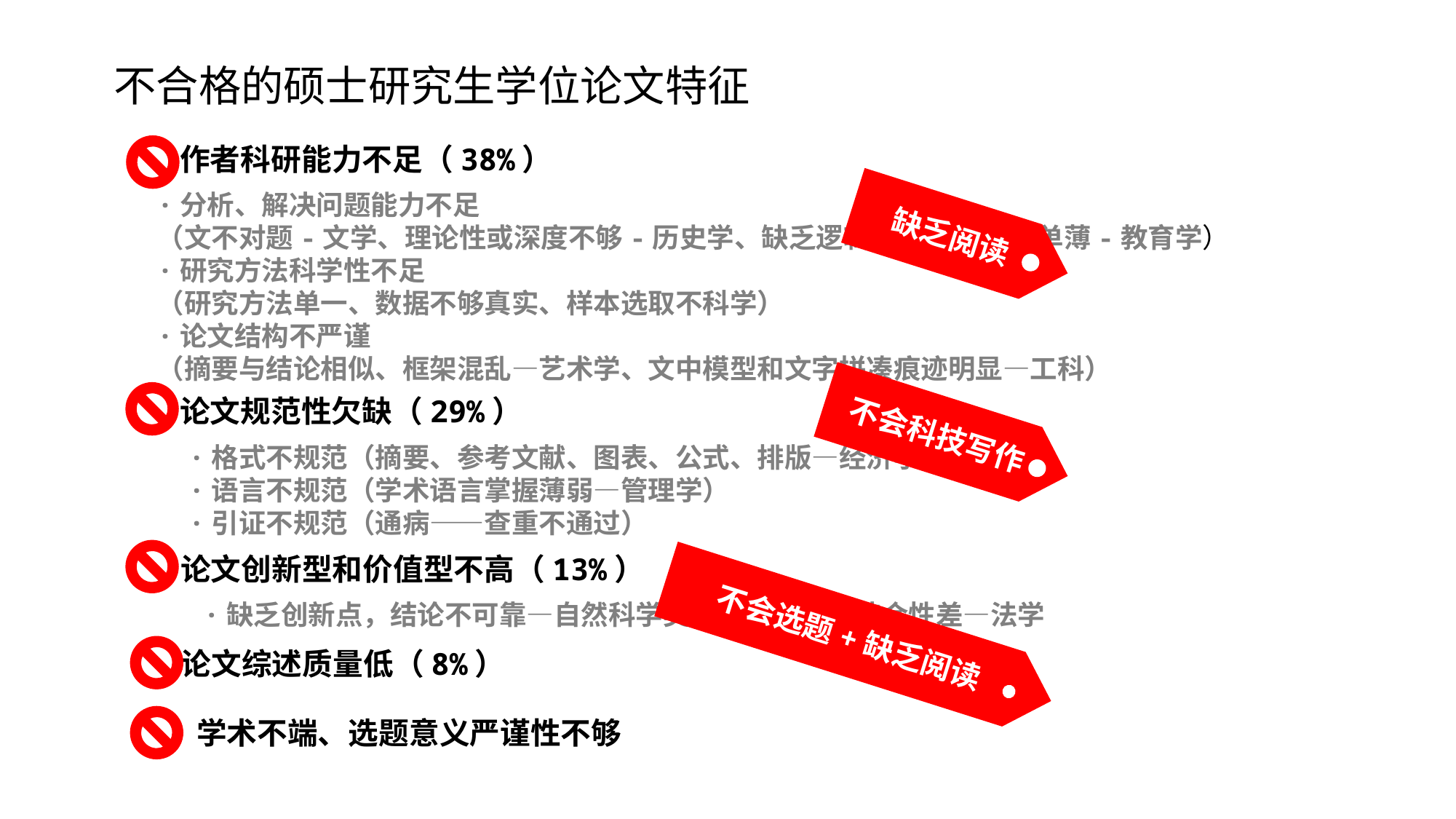

不合格的硕士研究生学位论文特征
作者科研能力不足（38%）

·分析、解决问题能力不足
（文不对题-文学、理论性或深度不够-历史学、缺乏逻辑-法学、论证单薄-教育学）
·研究方法科学性不足
（研究方法单一、数据不够真实、样本选取不科学）
·论文结构不严谨
（摘要与结论相似、框架混乱—艺术学、文中模型和文字拼凑痕迹明显—工科）
缺乏阅读

论文规范性欠缺（29%）
不会科技写作

·格式不规范（摘要、参考文献、图表、公式、排版—经济学）
·语言不规范（学术语言掌握薄弱—管理学）
·引证不规范（通病——查重不通过）

论文创新型和价值型不高（13%）
·缺乏创新点，结论不可靠—自然科学类、建议与案例结合性差—法学
不会选题+缺乏阅读

论文综述质量低（8%）

学术不端、选题意义严谨性不够